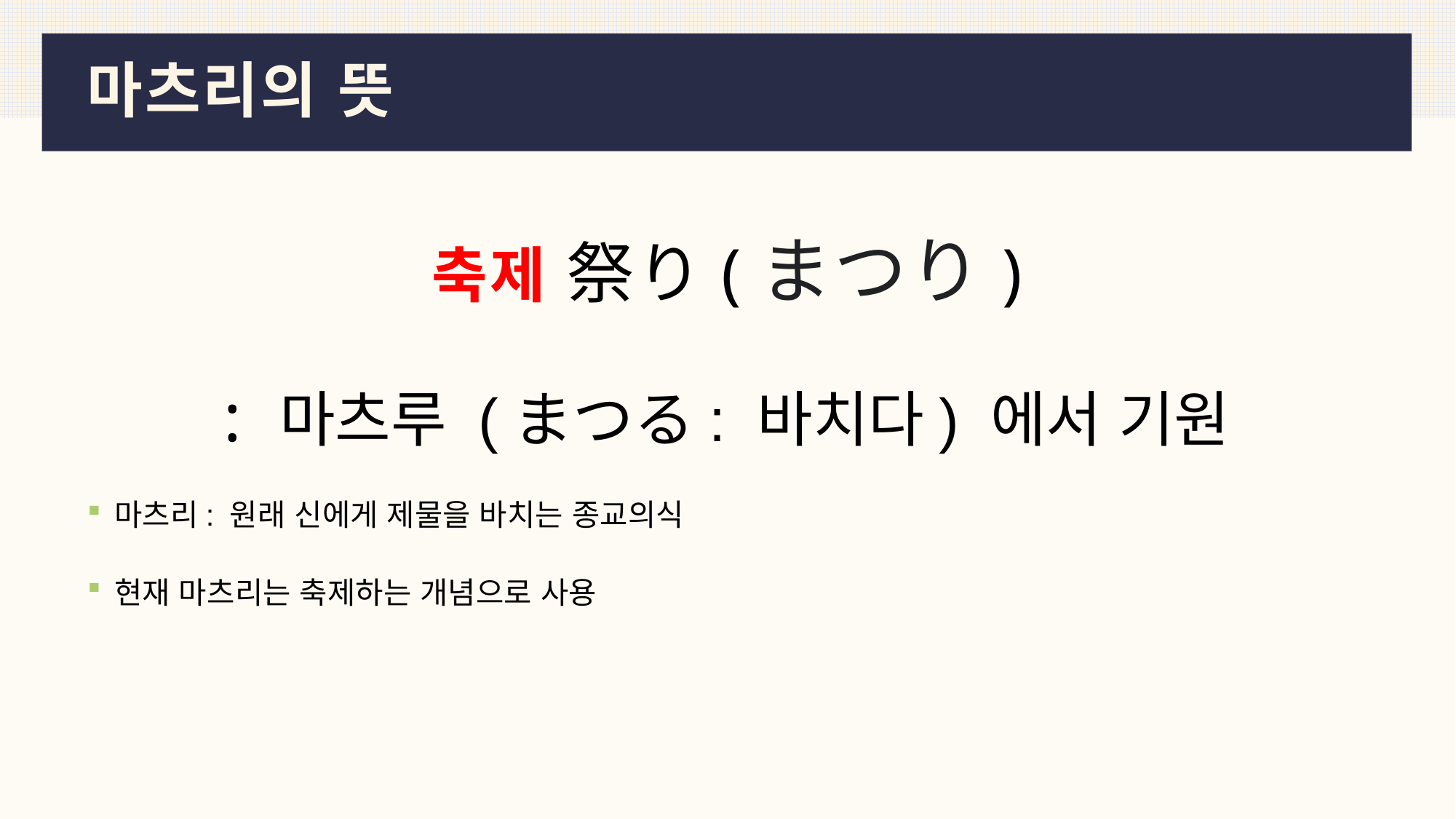

# 마츠리의 뜻
축제 祭り(まつり)
: 마츠루 (まつる: 바치다) 에서 기원
마츠리: 원래 신에게 제물을 바치는 종교의식
현재 마츠리는 축제하는 개념으로 사용